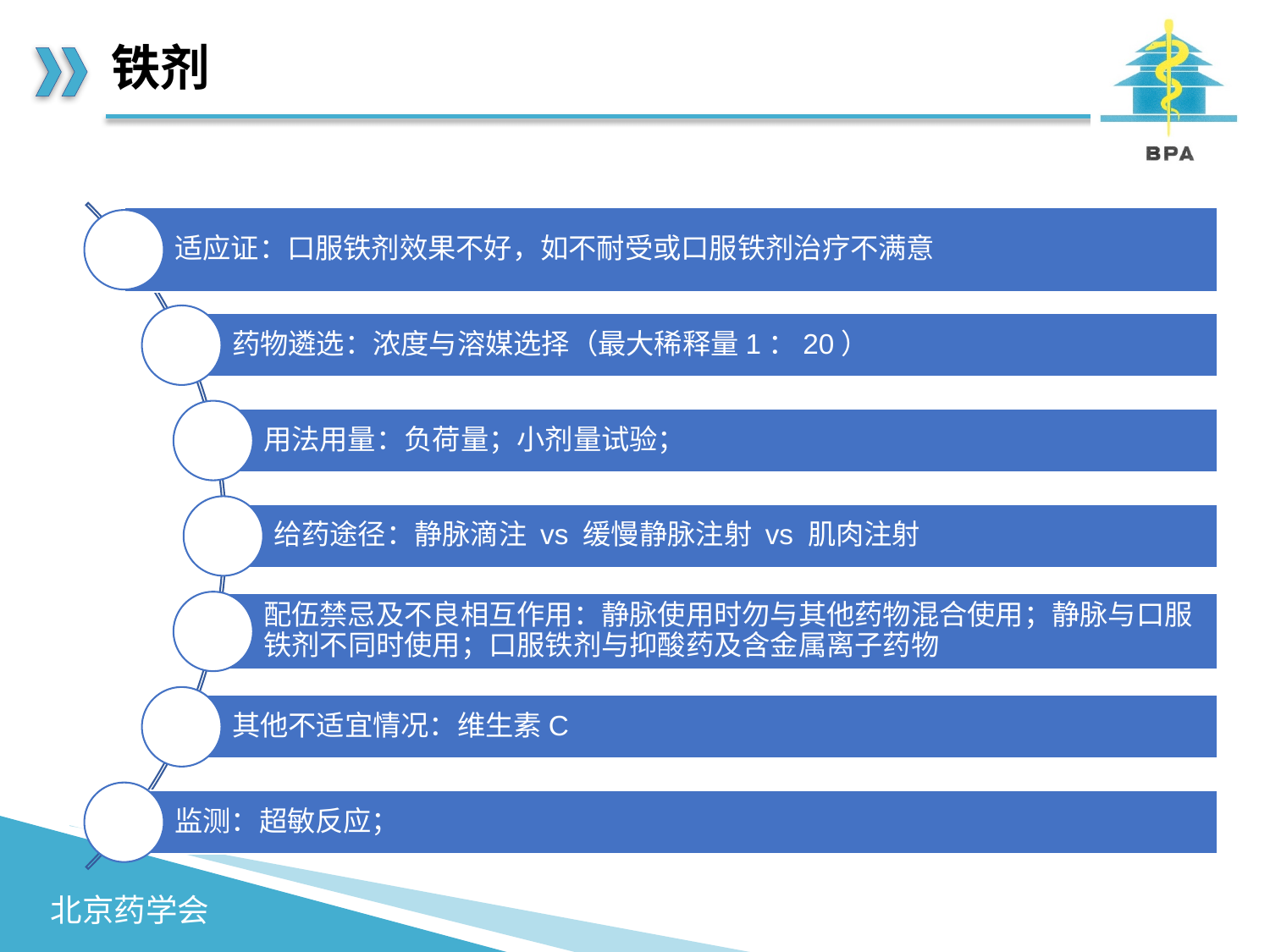

# 铁剂
适应证：口服铁剂效果不好，如不耐受或口服铁剂治疗不满意
药物遴选：浓度与溶媒选择（最大稀释量1：20）
用法用量：负荷量；小剂量试验；
给药途径：静脉滴注 vs 缓慢静脉注射 vs 肌肉注射
配伍禁忌及不良相互作用：静脉使用时勿与其他药物混合使用；静脉与口服铁剂不同时使用；口服铁剂与抑酸药及含金属离子药物
其他不适宜情况：维生素C
监测：超敏反应；